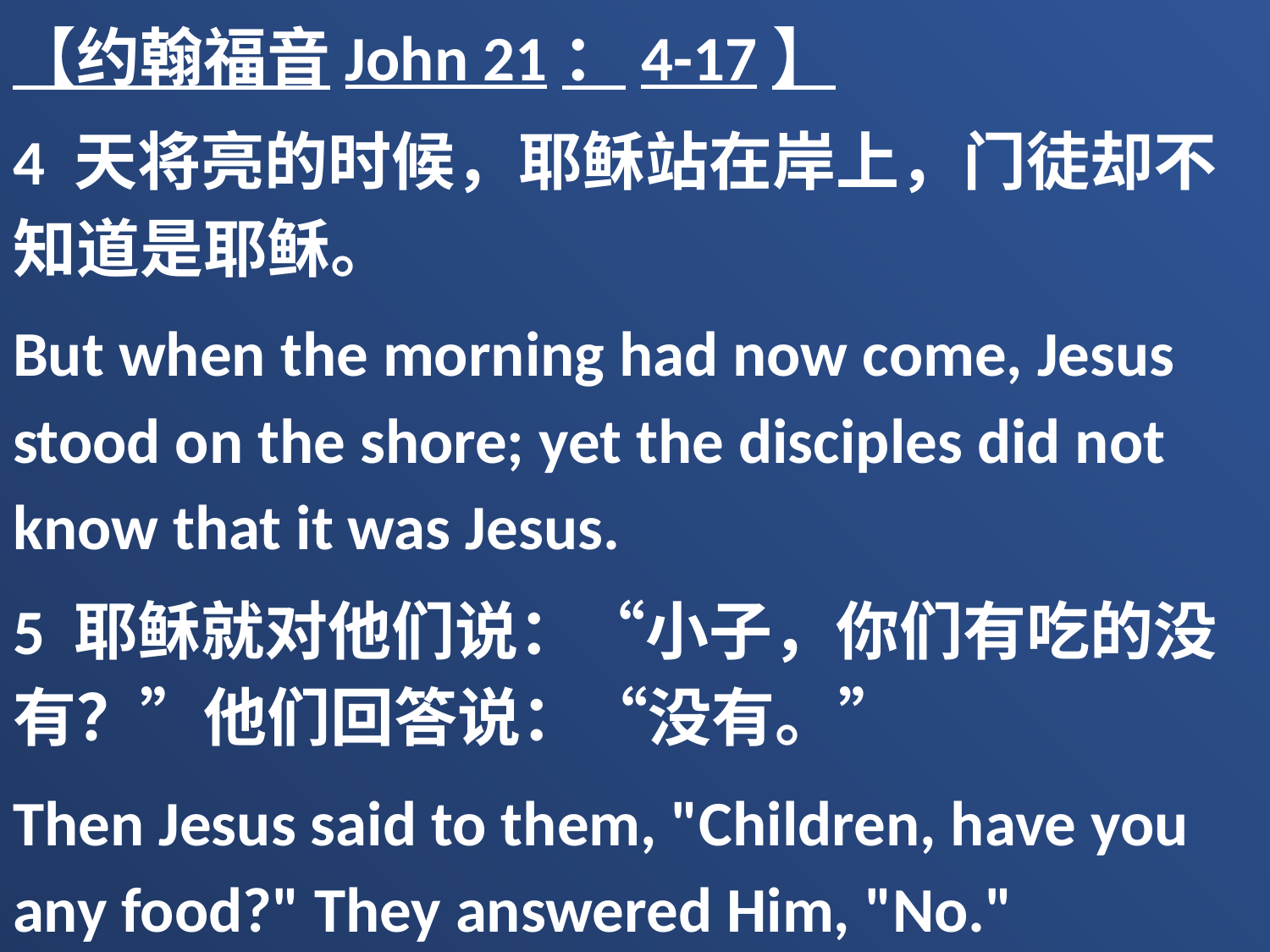

【约翰福音John 21：4-17】
4 天将亮的时候，耶稣站在岸上，门徒却不知道是耶稣。
But when the morning had now come, Jesus stood on the shore; yet the disciples did not know that it was Jesus.
5 耶稣就对他们说：“小子，你们有吃的没有？”他们回答说：“没有。”
Then Jesus said to them, "Children, have you any food?" They answered Him, "No."